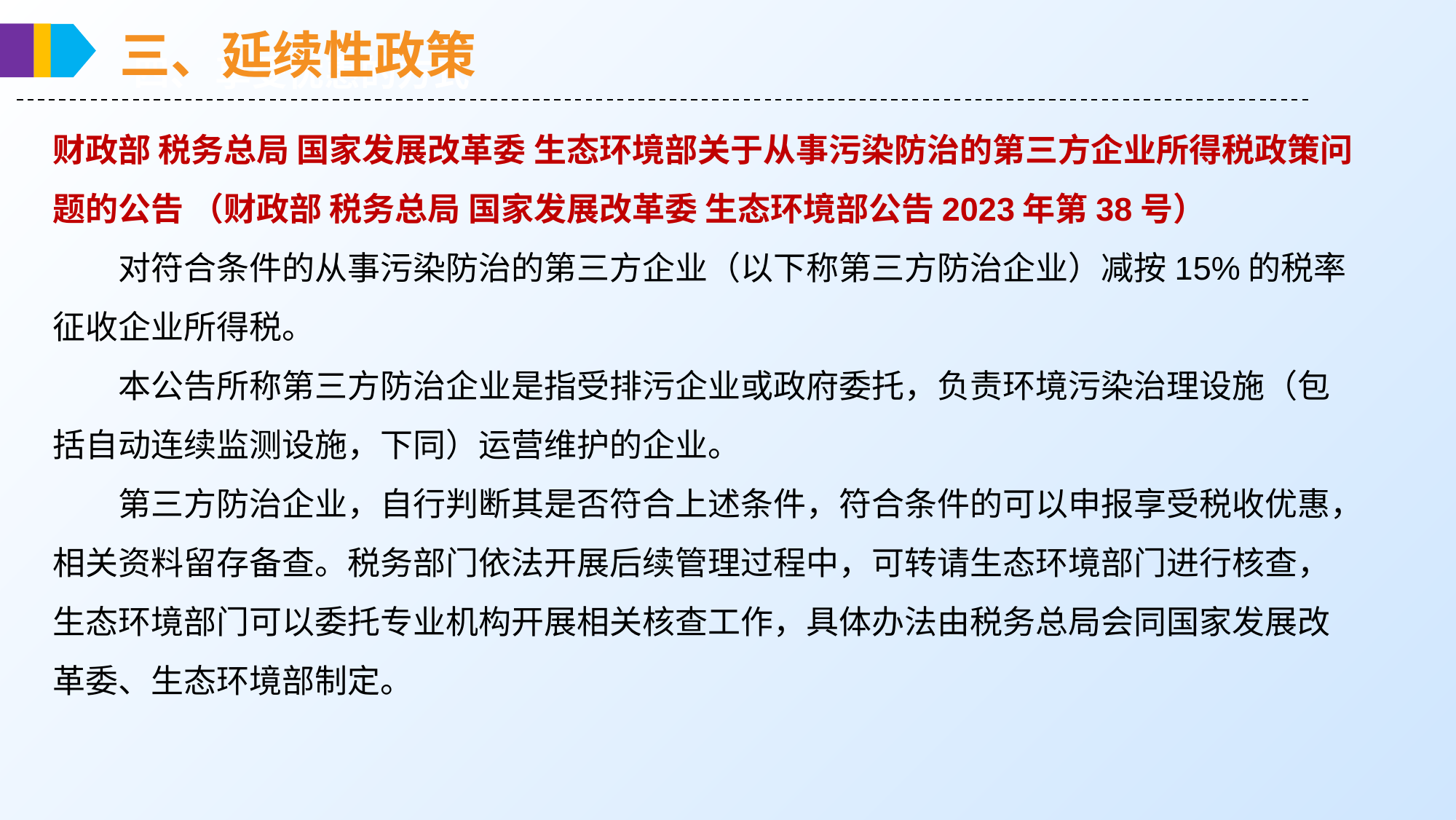

三、延续性政策

四、 享受优惠的方式
财政部 税务总局 国家发展改革委 生态环境部关于从事污染防治的第三方企业所得税政策问题的公告 （财政部 税务总局 国家发展改革委 生态环境部公告2023年第38号）
        对符合条件的从事污染防治的第三方企业（以下称第三方防治企业）减按15%的税率征收企业所得税。
        本公告所称第三方防治企业是指受排污企业或政府委托，负责环境污染治理设施（包括自动连续监测设施，下同）运营维护的企业。
        第三方防治企业，自行判断其是否符合上述条件，符合条件的可以申报享受税收优惠，相关资料留存备查。税务部门依法开展后续管理过程中，可转请生态环境部门进行核查，生态环境部门可以委托专业机构开展相关核查工作，具体办法由税务总局会同国家发展改革委、生态环境部制定。